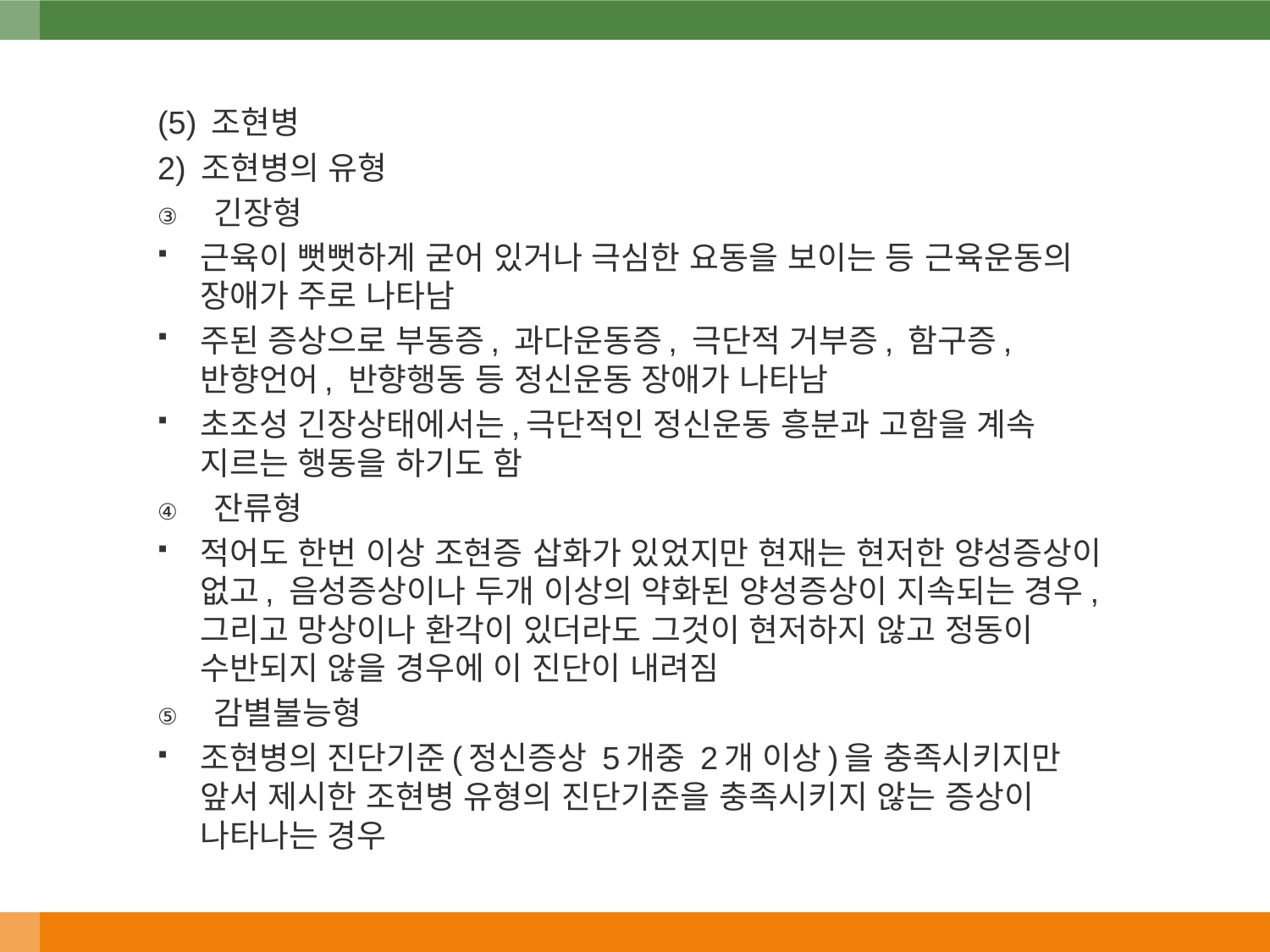

(5) 조현병
2) 조현병의 유형
긴장형
근육이 뻣뻣하게 굳어 있거나 극심한 요동을 보이는 등 근육운동의 장애가 주로 나타남
주된 증상으로 부동증, 과다운동증, 극단적 거부증, 함구증, 반향언어, 반향행동 등 정신운동 장애가 나타남
초조성 긴장상태에서는,극단적인 정신운동 흥분과 고함을 계속 지르는 행동을 하기도 함
잔류형
적어도 한번 이상 조현증 삽화가 있었지만 현재는 현저한 양성증상이 없고, 음성증상이나 두개 이상의 약화된 양성증상이 지속되는 경우, 그리고 망상이나 환각이 있더라도 그것이 현저하지 않고 정동이 수반되지 않을 경우에 이 진단이 내려짐
감별불능형
조현병의 진단기준(정신증상 5개중 2개 이상)을 충족시키지만 앞서 제시한 조현병 유형의 진단기준을 충족시키지 않는 증상이 나타나는 경우